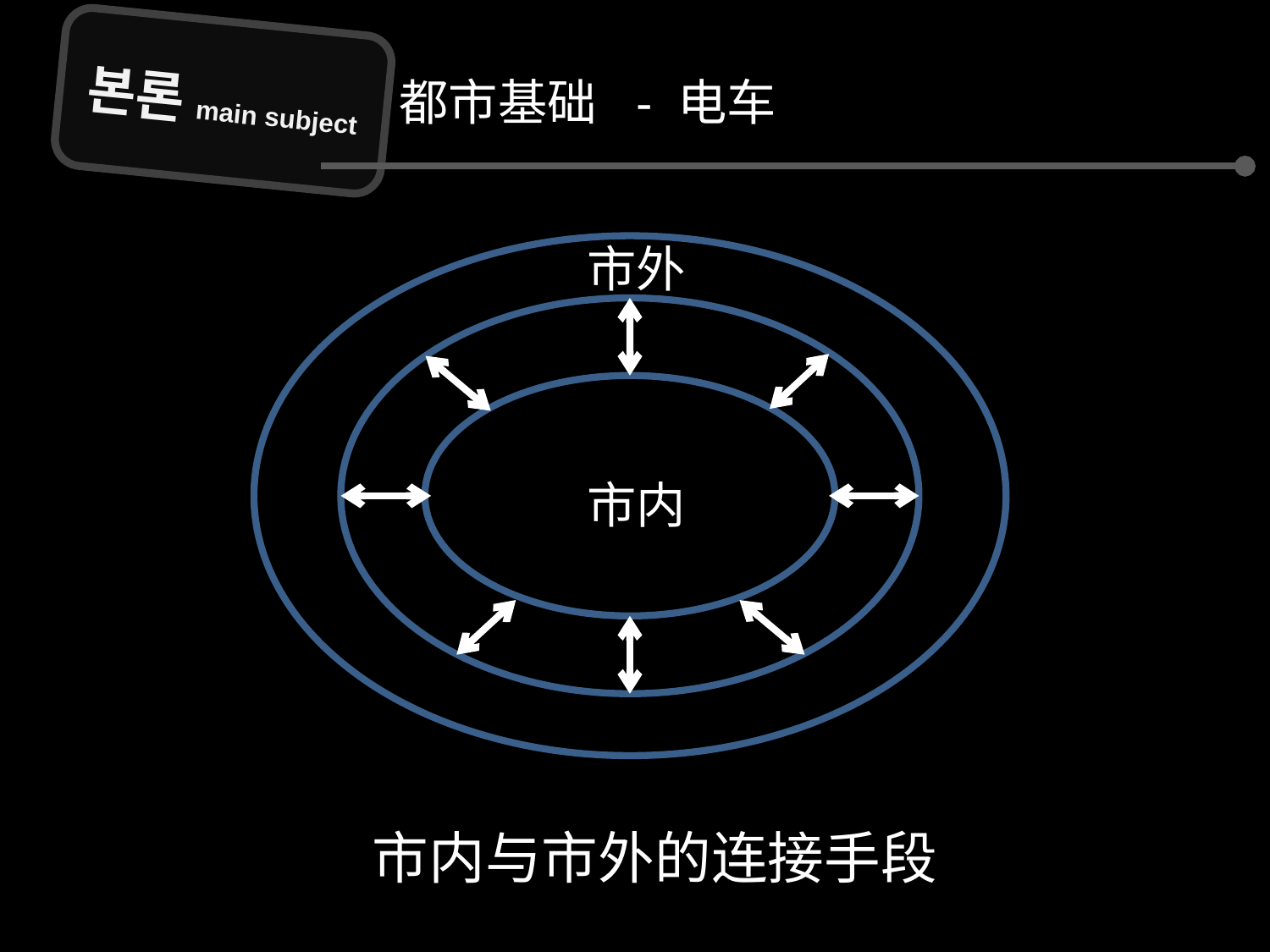

본론main subject
都市基础  - 电车
 市外

   市内
  市内与市外的连接手段